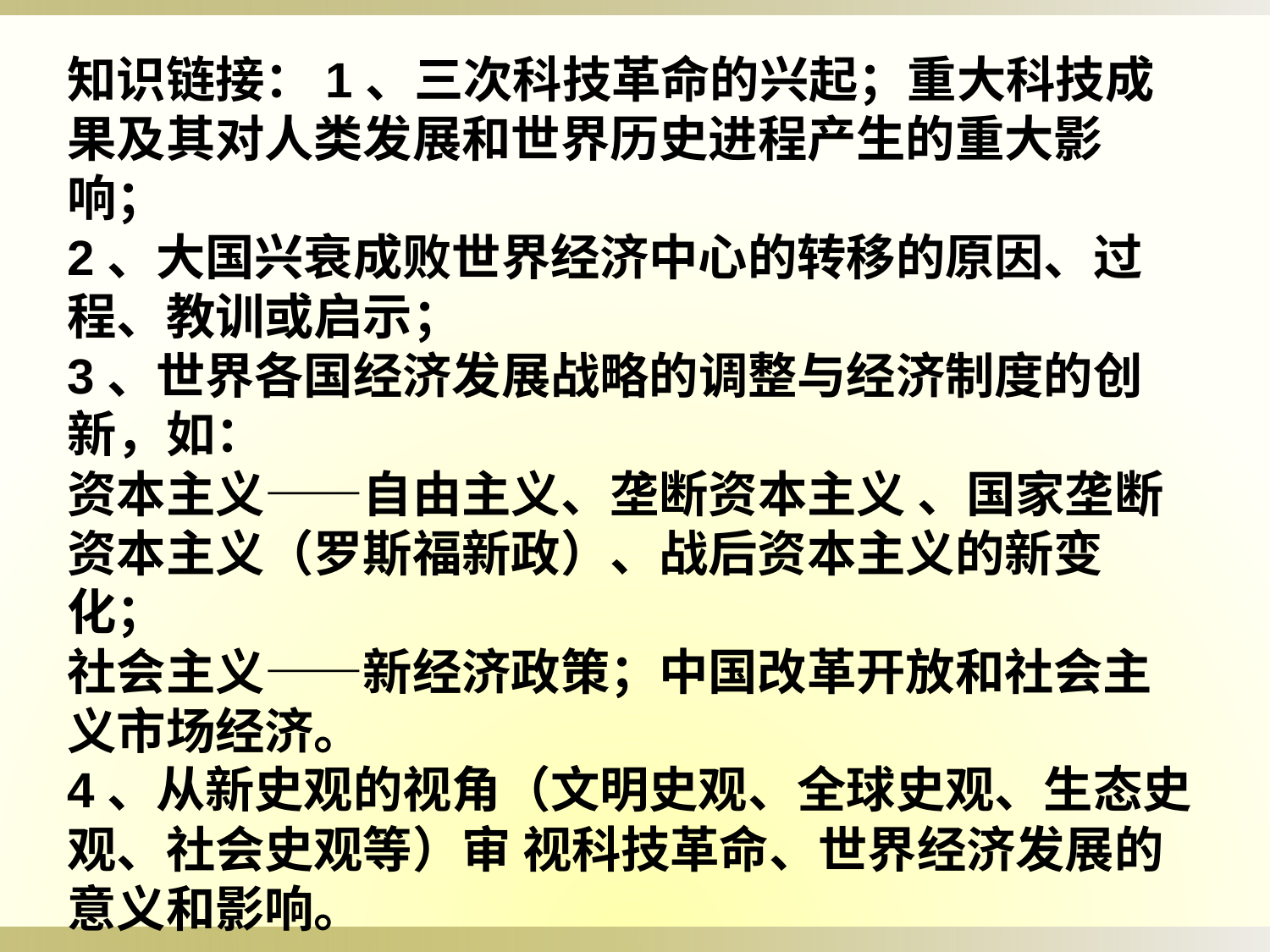

知识链接：1、三次科技革命的兴起；重大科技成果及其对人类发展和世界历史进程产生的重大影响；
2、大国兴衰成败世界经济中心的转移的原因、过程、教训或启示；
3、世界各国经济发展战略的调整与经济制度的创新，如：
资本主义——自由主义、垄断资本主义 、国家垄断资本主义（罗斯福新政）、战后资本主义的新变化；
社会主义——新经济政策；中国改革开放和社会主义市场经济。
4、从新史观的视角（文明史观、全球史观、生态史 观、社会史观等）审 视科技革命、世界经济发展的意义和影响。